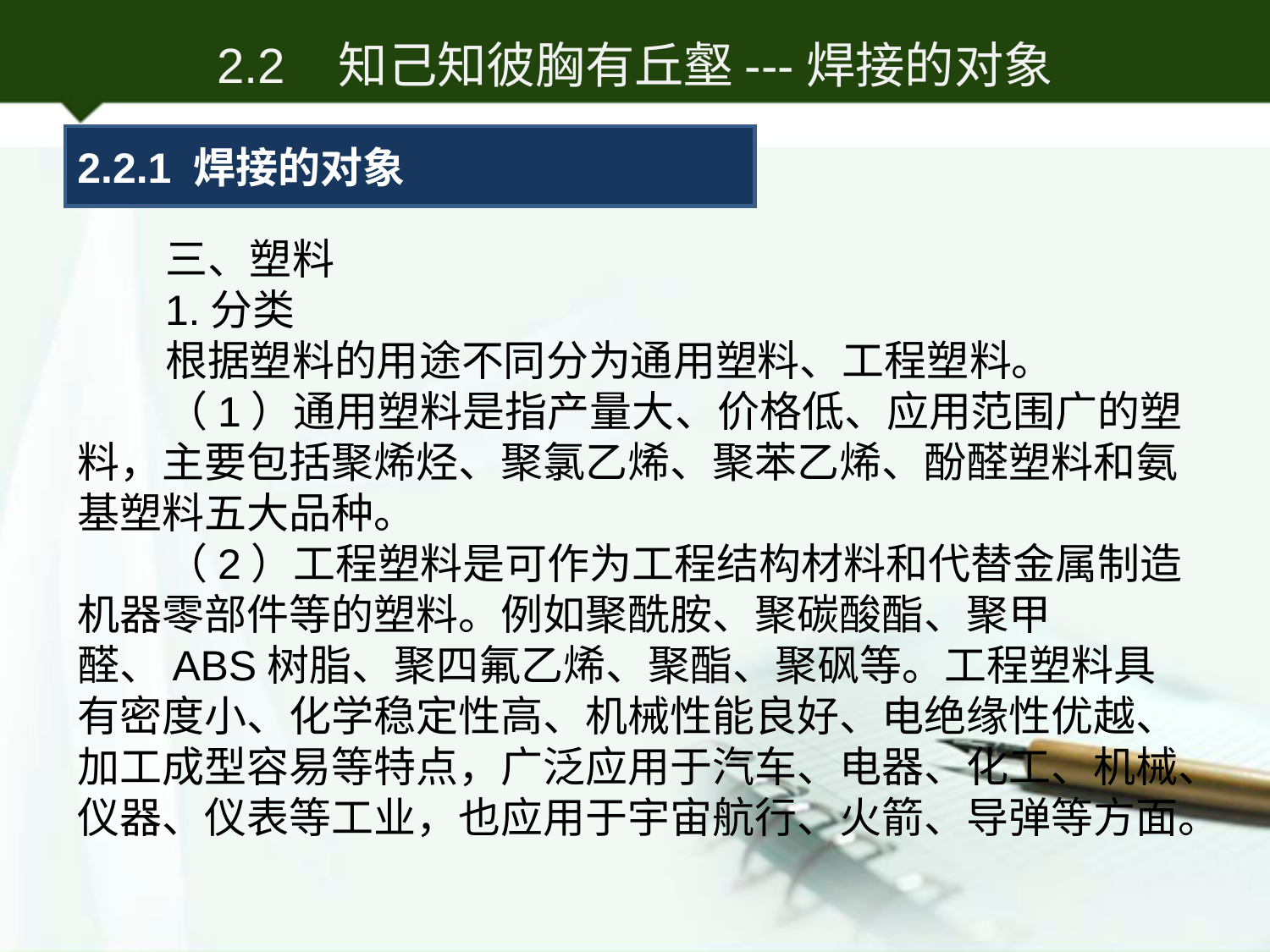

2.2   知己知彼胸有丘壑---焊接的对象
2.2.1 焊接的对象
三、塑料
1.分类
根据塑料的用途不同分为通用塑料、工程塑料。
（1）通用塑料是指产量大、价格低、应用范围广的塑料，主要包括聚烯烃、聚氯乙烯、聚苯乙烯、酚醛塑料和氨基塑料五大品种。
（2）工程塑料是可作为工程结构材料和代替金属制造机器零部件等的塑料。例如聚酰胺、聚碳酸酯、聚甲醛、ABS树脂、聚四氟乙烯、聚酯、聚砜等。工程塑料具有密度小、化学稳定性高、机械性能良好、电绝缘性优越、加工成型容易等特点，广泛应用于汽车、电器、化工、机械、仪器、仪表等工业，也应用于宇宙航行、火箭、导弹等方面。